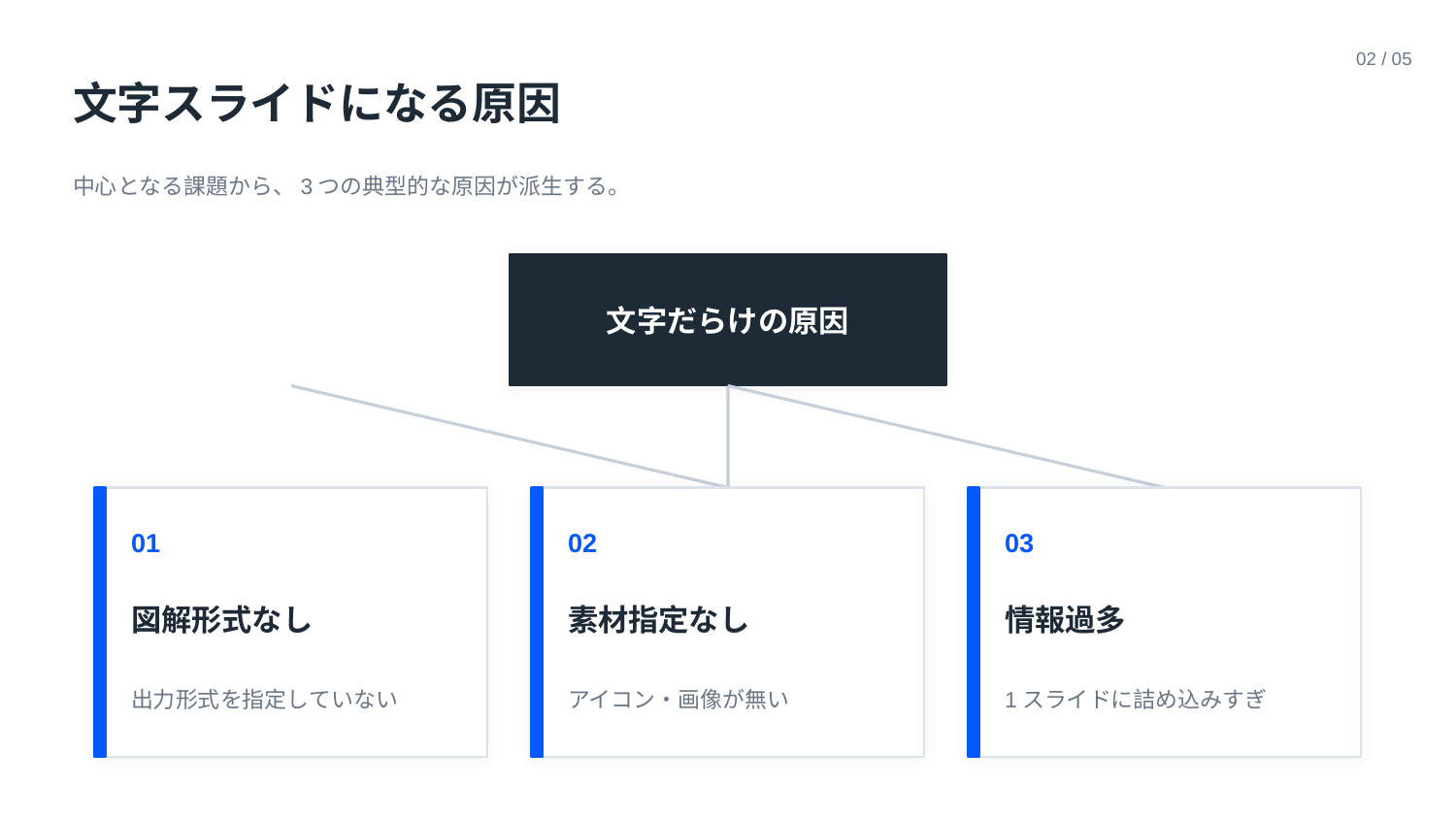

02 / 05
文字スライドになる原因
中心となる課題から、3つの典型的な原因が派生する。

文字だらけの原因

01
02
03
図解形式なし
素材指定なし
情報過多
出力形式を指定していない
アイコン・画像が無い
1スライドに詰め込みすぎ